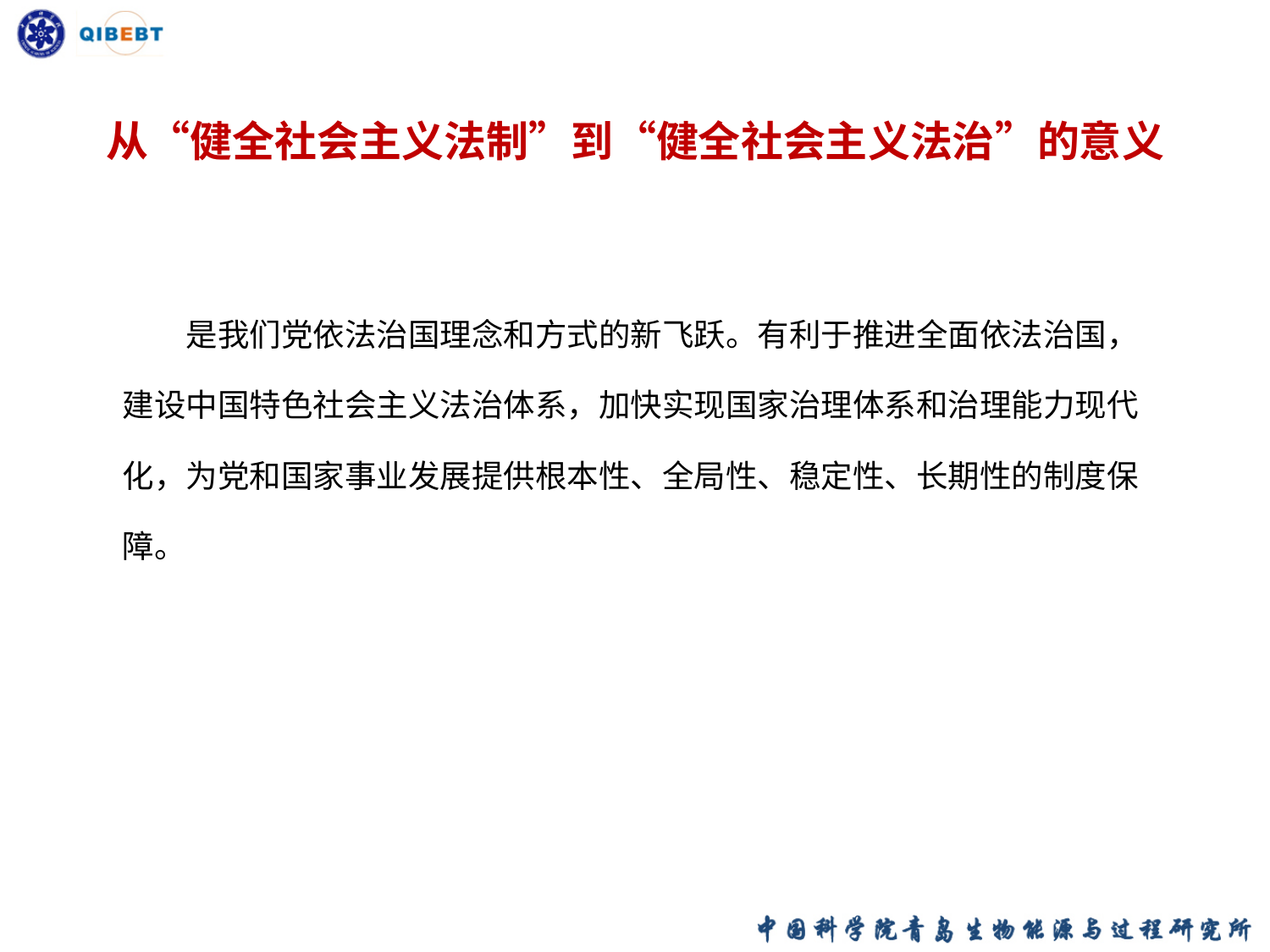

从“健全社会主义法制”到“健全社会主义法治”的意义
是我们党依法治国理念和方式的新飞跃。有利于推进全面依法治国，建设中国特色社会主义法治体系，加快实现国家治理体系和治理能力现代化，为党和国家事业发展提供根本性、全局性、稳定性、长期性的制度保障。